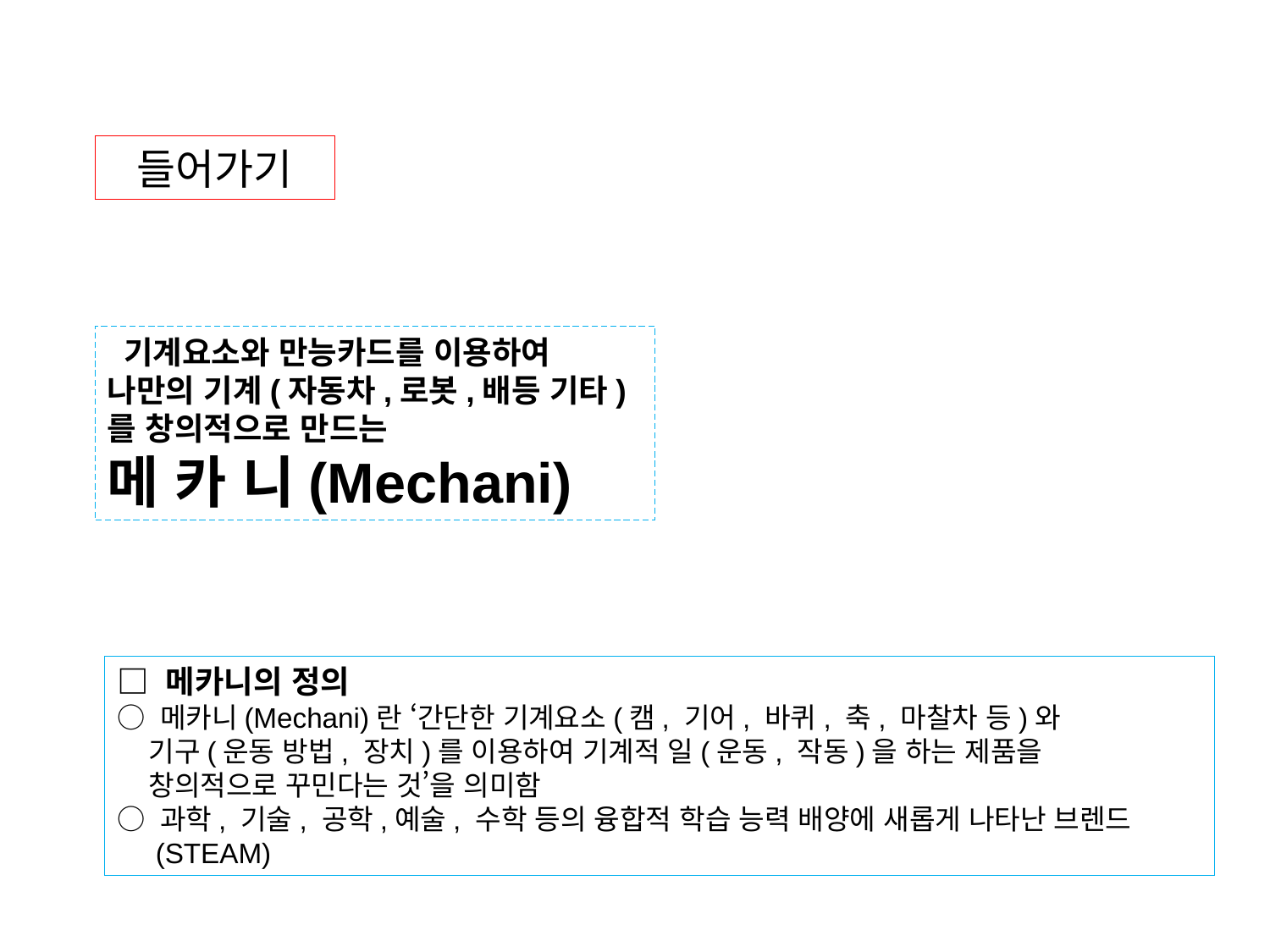

들어가기
 기계요소와 만능카드를 이용하여 나만의 기계(자동차,로봇,배등 기타)를 창의적으로 만드는
메 카 니(Mechani)
□ 메카니의 정의
○ 메카니(Mechani)란 ‘간단한 기계요소(캠, 기어, 바퀴, 축, 마찰차 등)와
    기구(운동 방법, 장치)를 이용하여 기계적 일(운동, 작동)을 하는 제품을
    창의적으로 꾸민다는 것’을 의미함
○ 과학, 기술, 공학,예술, 수학 등의 융합적 학습 능력 배양에 새롭게 나타난 브렌드
    (STEAM)